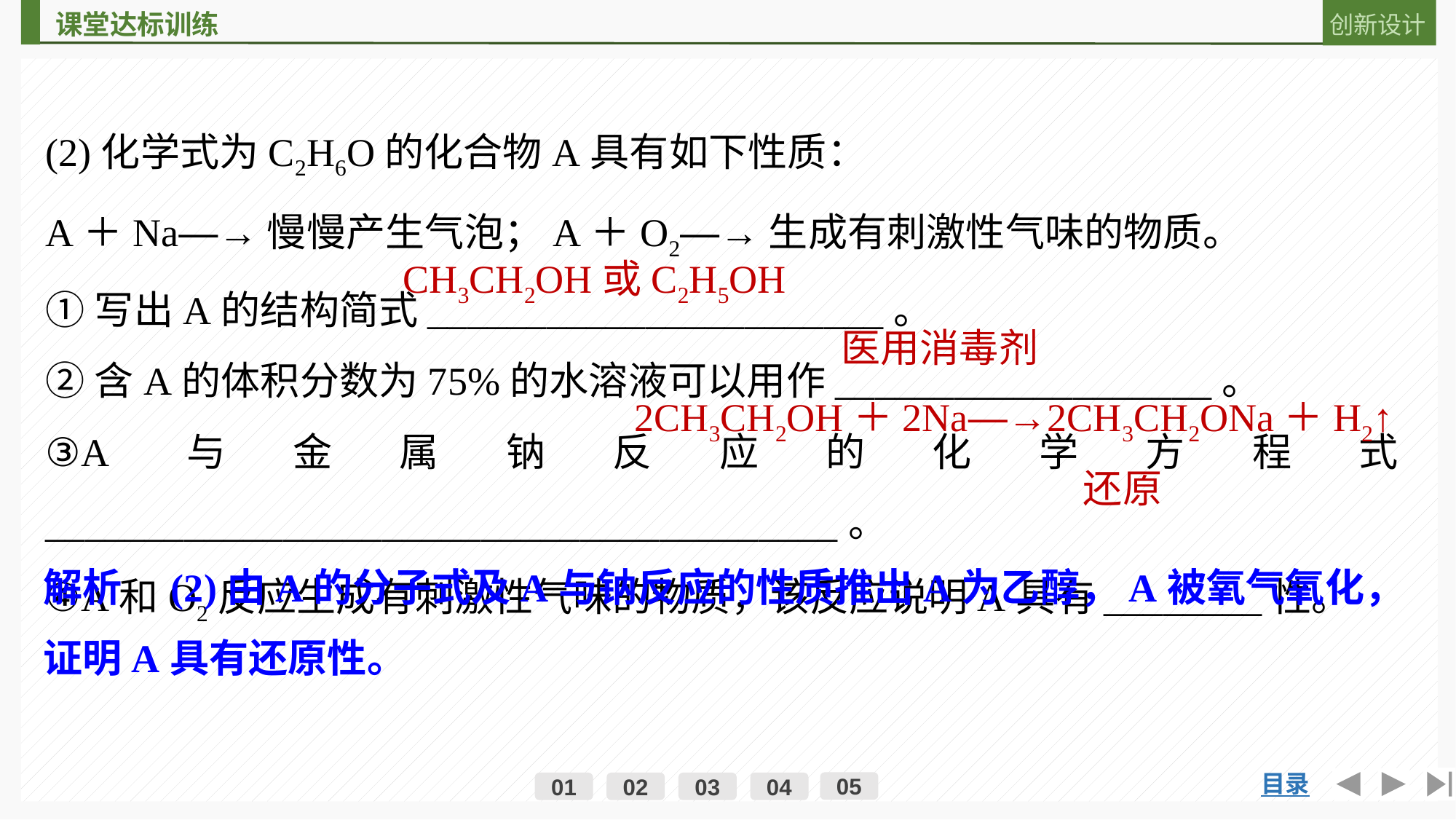

(2)化学式为C2H6O的化合物A具有如下性质：
A＋Na―→慢慢产生气泡；A＋O2―→生成有刺激性气味的物质。
①写出A的结构简式_______________________。
②含A的体积分数为75%的水溶液可以用作___________________。
③A与金属钠反应的化学方程式________________________________________。
④A和O2反应生成有刺激性气味的物质，该反应说明A具有________性。
CH3CH2OH或C2H5OH
医用消毒剂
2CH3CH2OH＋2Na―→2CH3CH2ONa＋H2↑
还原
解析　(2)由A的分子式及A与钠反应的性质推出A为乙醇，A被氧气氧化，证明A具有还原性。